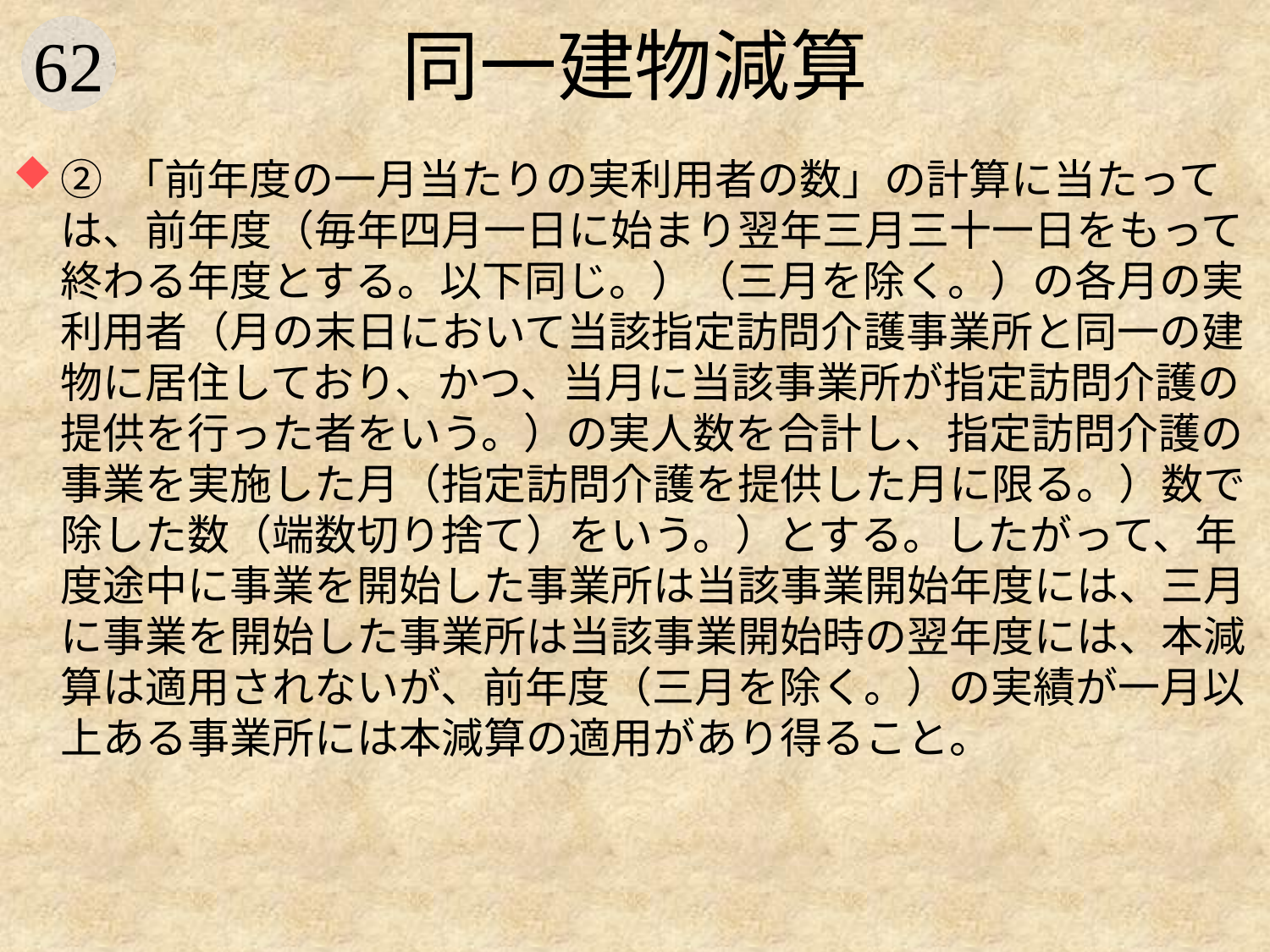

# 同一建物減算
② 「前年度の一月当たりの実利用者の数」の計算に当たっては、前年度（毎年四月一日に始まり翌年三月三十一日をもって終わる年度とする。以下同じ。）（三月を除く。）の各月の実利用者（月の末日において当該指定訪問介護事業所と同一の建物に居住しており、かつ、当月に当該事業所が指定訪問介護の提供を行った者をいう。）の実人数を合計し、指定訪問介護の事業を実施した月（指定訪問介護を提供した月に限る。）数で除した数（端数切り捨て）をいう。）とする。したがって、年度途中に事業を開始した事業所は当該事業開始年度には、三月に事業を開始した事業所は当該事業開始時の翌年度には、本減算は適用されないが、前年度（三月を除く。）の実績が一月以上ある事業所には本減算の適用があり得ること。